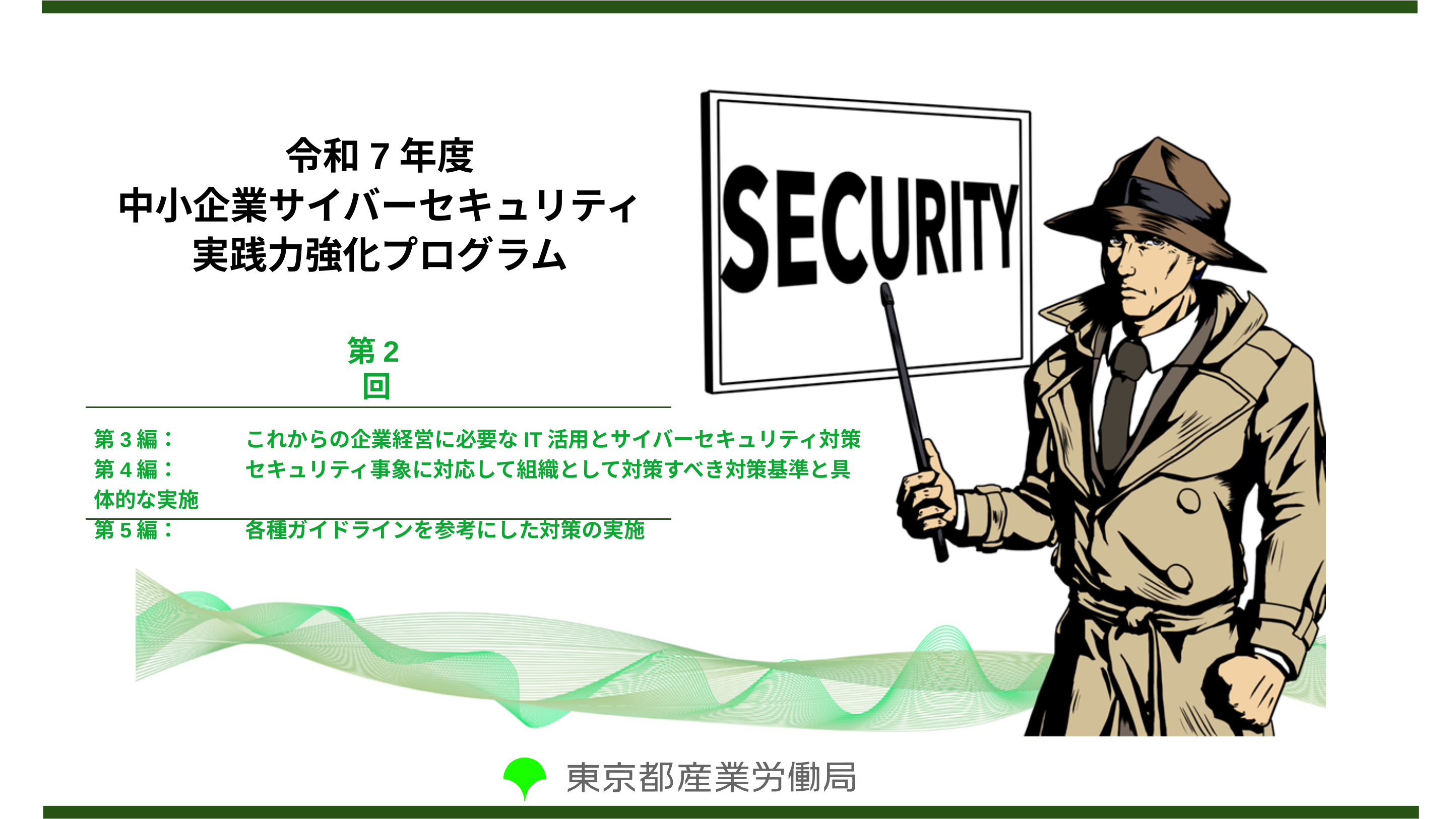

令和7年度
中小企業サイバーセキュリティ
実践力強化プログラム
第2回
第3編：	これからの企業経営に必要なIT活用とサイバーセキュリティ対策
第4編：	セキュリティ事象に対応して組織として対策すべき対策基準と具体的な実施
第5編：	各種ガイドラインを参考にした対策の実施